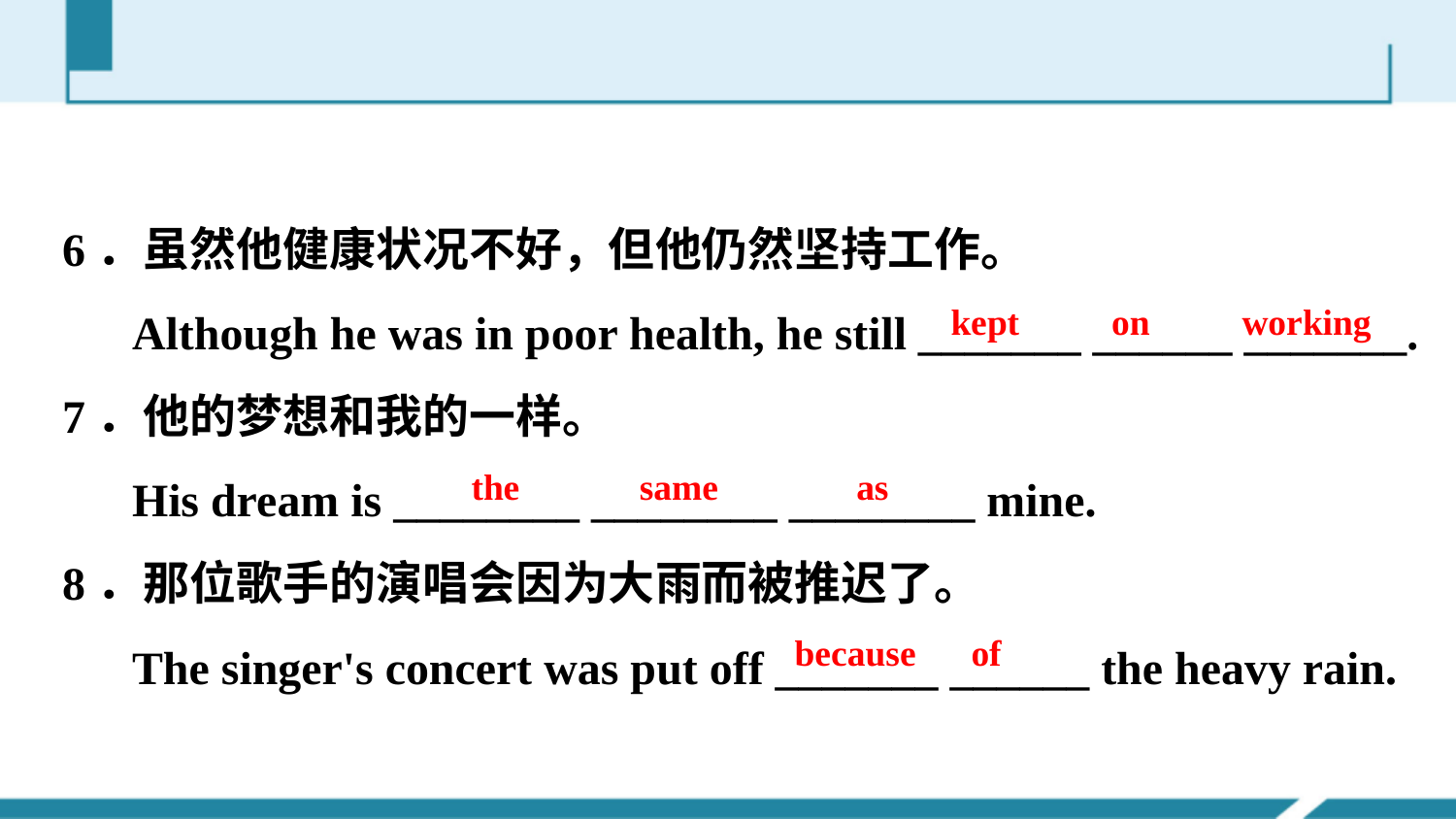

6．虽然他健康状况不好，但他仍然坚持工作。
      Although he was in poor health, he still _______ ______ _______.
7．他的梦想和我的一样。
      His dream is ________ ________ ________ mine.
8．那位歌手的演唱会因为大雨而被推迟了。
      The singer's concert was put off _______ ______ the heavy rain.
kept          on          working
the             same               as
because      of